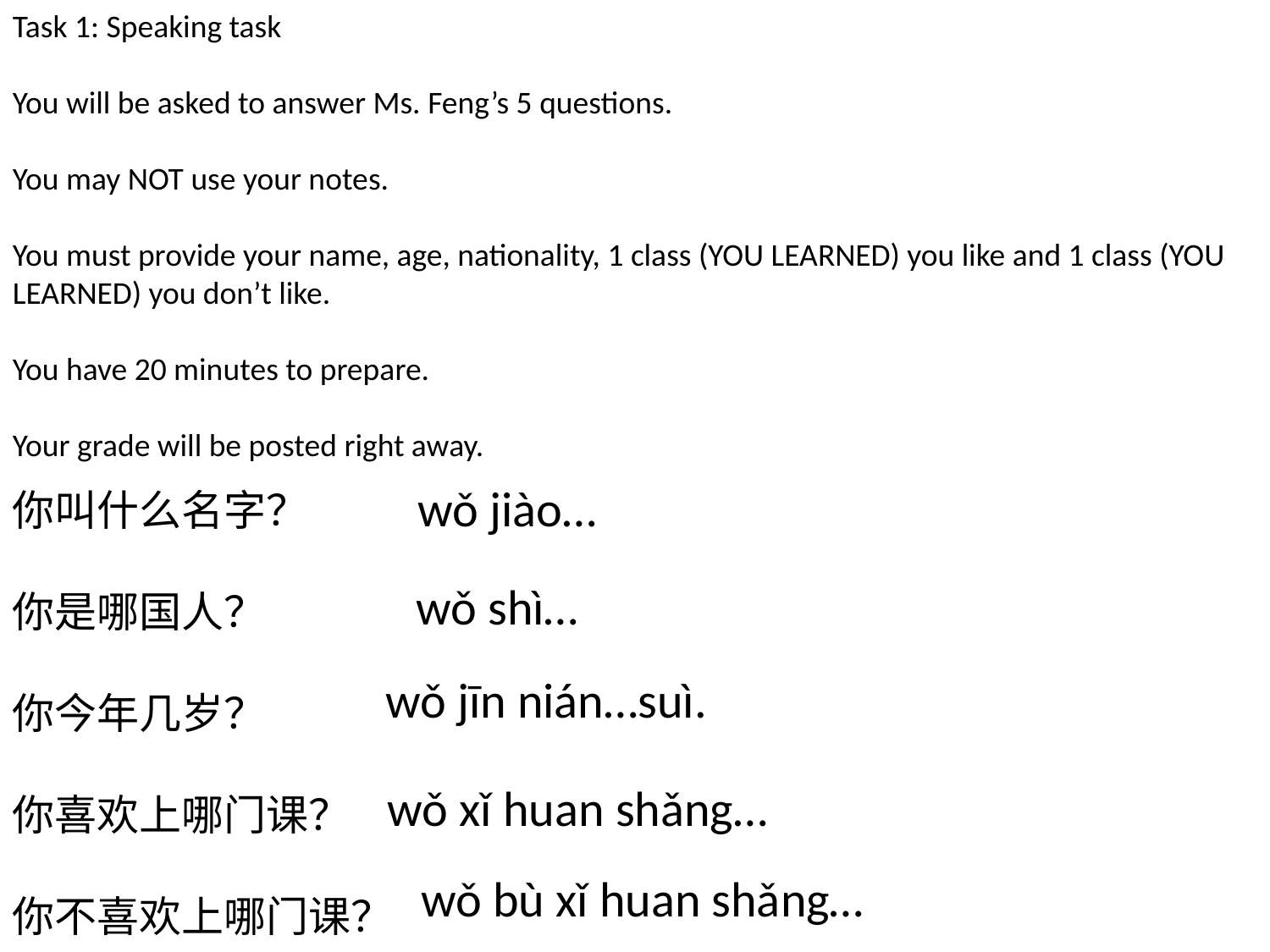

Task 1: Speaking task

You will be asked to answer Ms. Feng’s 5 questions.

You may NOT use your notes.

You must provide your name, age, nationality, 1 class (YOU LEARNED) you like and 1 class (YOU LEARNED) you don’t like.

You have 20 minutes to prepare.

Your grade will be posted right away.
wǒ jiào…
你叫什么名字？

你是哪国人？

你今年几岁？

你喜欢上哪门课？

你不喜欢上哪门课？
wǒ shì…
wǒ jīn nián…suì.
wǒ xǐ huan shǎng…
wǒ bù xǐ huan shǎng…